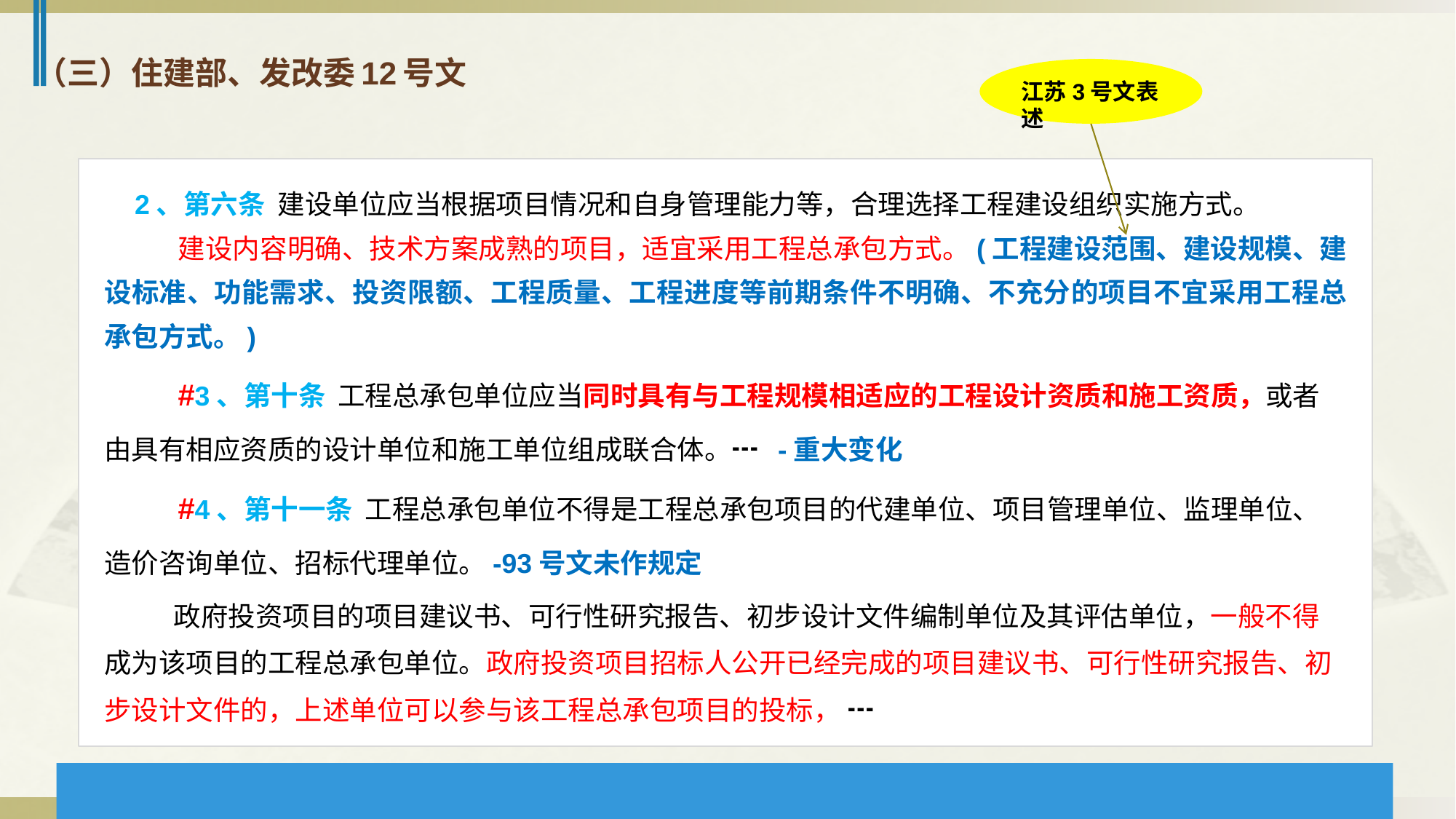

（三）住建部、发改委12号文

江苏3号文表述

    2、第六条  建设单位应当根据项目情况和自身管理能力等，合理选择工程建设组织实施方式。
    建设内容明确、技术方案成熟的项目，适宜采用工程总承包方式。(工程建设范围、建设规模、建设标准、功能需求、投资限额、工程质量、工程进度等前期条件不明确、不充分的项目不宜采用工程总承包方式。)
    #3、第十条  工程总承包单位应当同时具有与工程规模相适应的工程设计资质和施工资质，或者由具有相应资质的设计单位和施工单位组成联合体。┅  -重大变化
    #4、第十一条  工程总承包单位不得是工程总承包项目的代建单位、项目管理单位、监理单位、造价咨询单位、招标代理单位。-93号文未作规定
　政府投资项目的项目建议书、可行性研究报告、初步设计文件编制单位及其评估单位，一般不得成为该项目的工程总承包单位。政府投资项目招标人公开已经完成的项目建议书、可行性研究报告、初步设计文件的，上述单位可以参与该工程总承包项目的投标， ┅